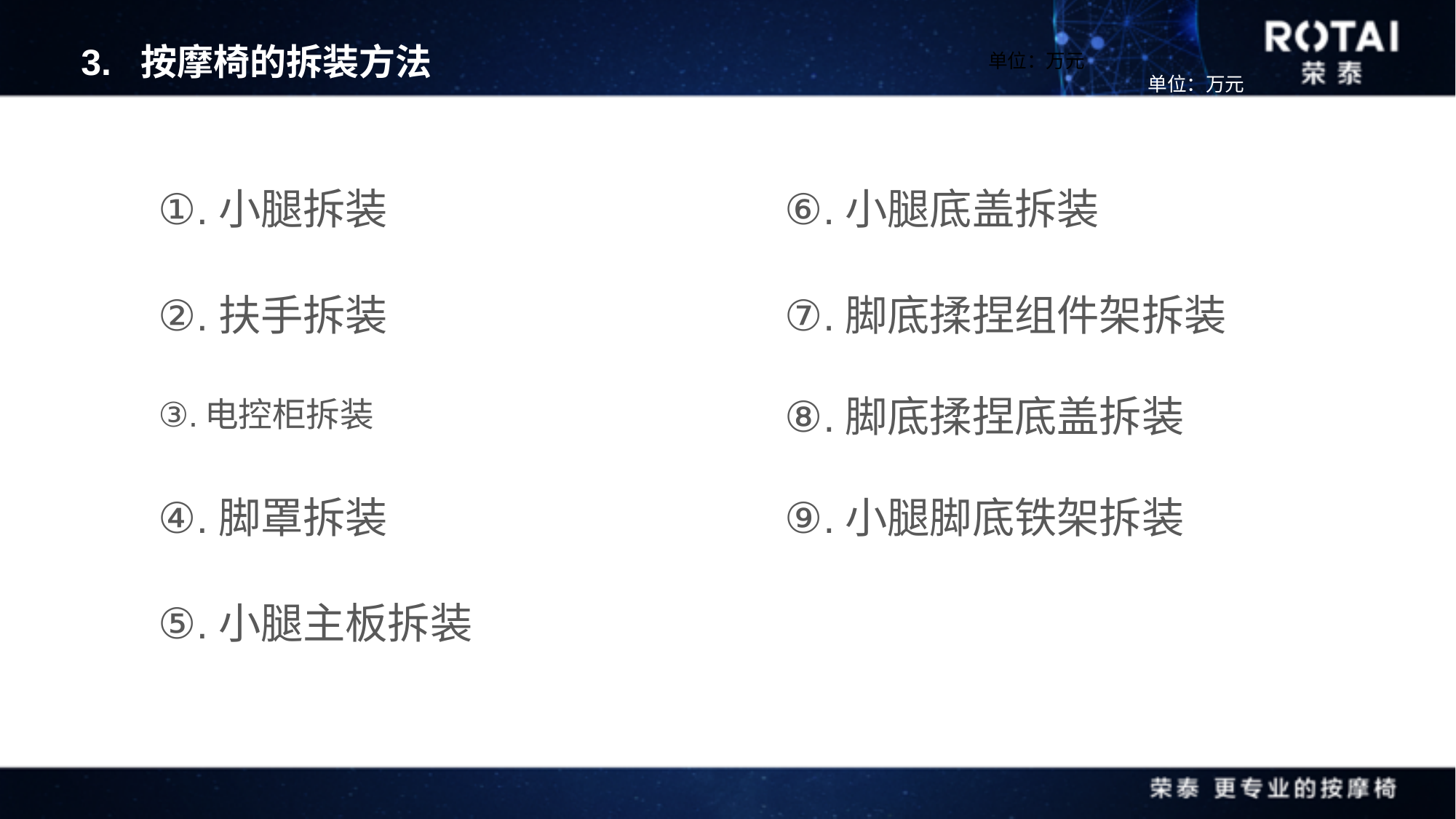

3.  按摩椅的拆装方法
单位：万元
单位：万元
①.小腿拆装

⑥.小腿底盖拆装
②.扶手拆装

⑦.脚底揉捏组件架拆装
⑧.脚底揉捏底盖拆装
③.电控柜拆装

④.脚罩拆装

⑨.小腿脚底铁架拆装
⑤.小腿主板拆装